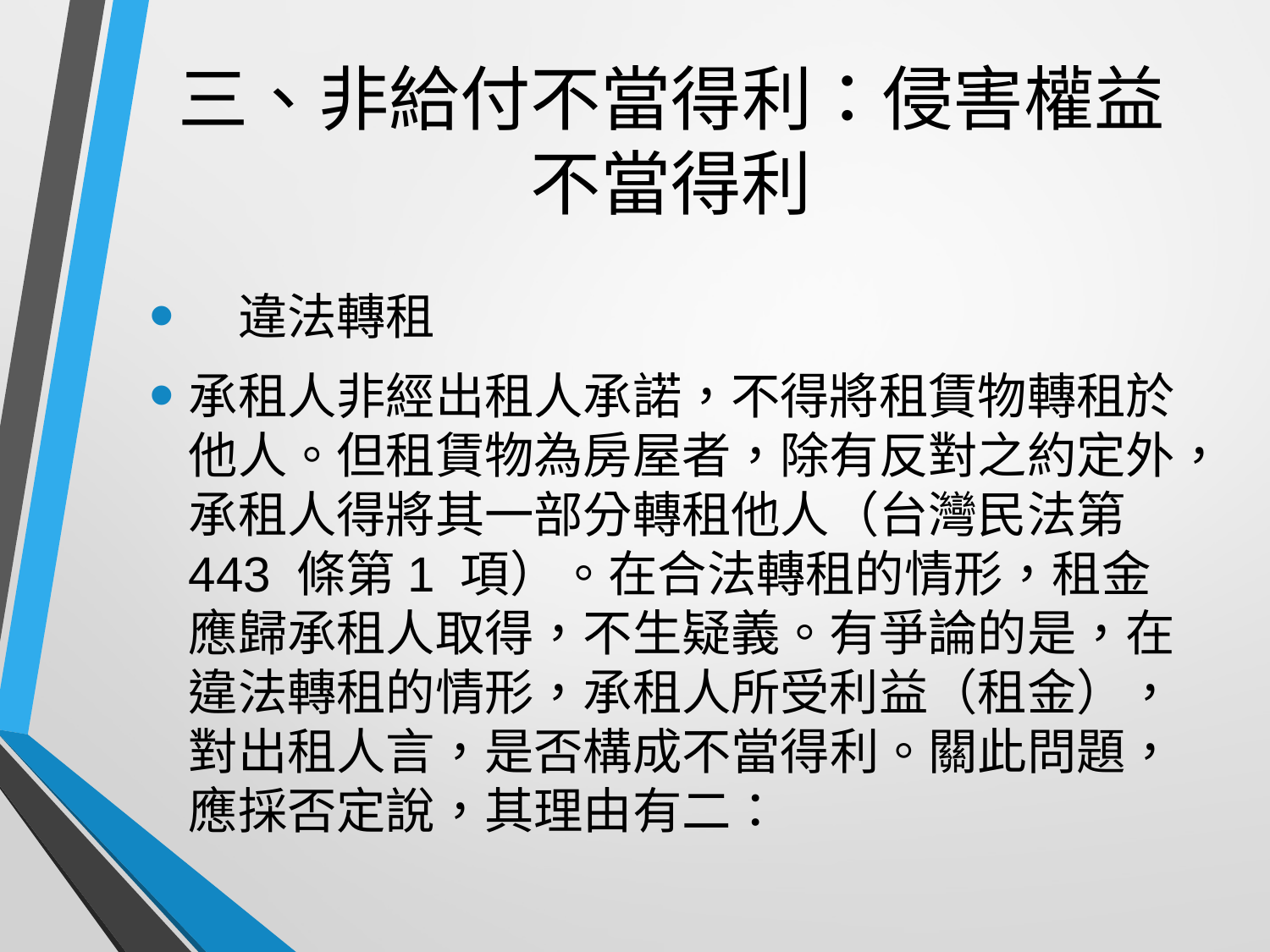

# 三、非給付不當得利：侵害權益不當得利
　違法轉租
承租人非經出租人承諾，不得將租賃物轉租於他人。但租賃物為房屋者，除有反對之約定外，承租人得將其一部分轉租他人（台灣民法第443 條第1 項）。在合法轉租的情形，租金應歸承租人取得，不生疑義。有爭論的是，在違法轉租的情形，承租人所受利益（租金），對出租人言，是否構成不當得利。關此問題，應採否定說，其理由有二：